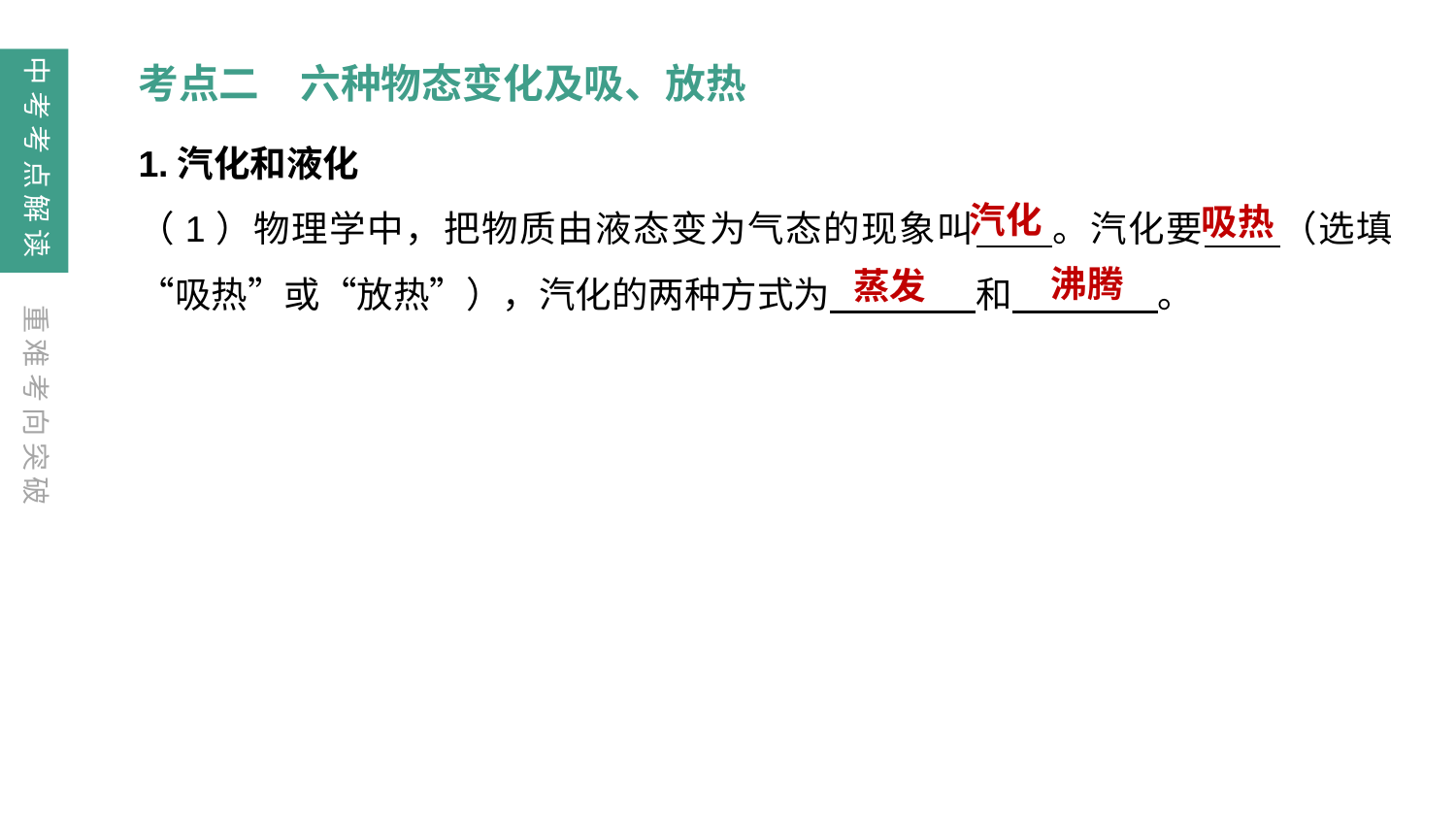

中考考点解读

考点二　六种物态变化及吸、放热
1.汽化和液化
（1）物理学中，把物质由液态变为气态的现象叫　　。汽化要　　（选填“吸热”或“放热”），汽化的两种方式为　　　　和　　　　。
汽化
吸热
沸腾
蒸发
重难考向突破